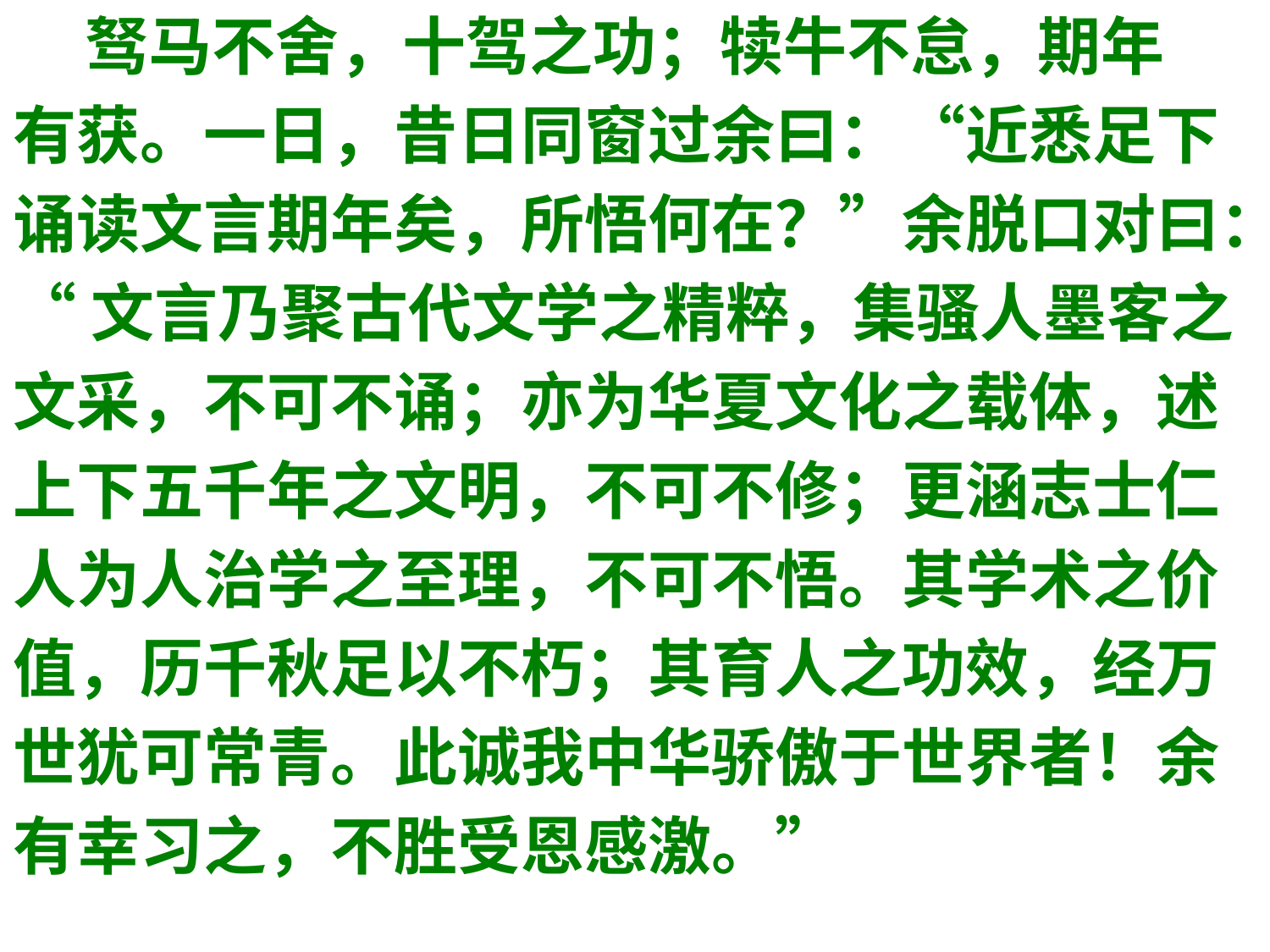

驽马不舍，十驾之功；犊牛不怠，期年
有获。一日，昔日同窗过余曰：“近悉足下
诵读文言期年矣，所悟何在？”余脱口对曰：
“文言乃聚古代文学之精粹，集骚人墨客之
文采，不可不诵；亦为华夏文化之载体，述
上下五千年之文明，不可不修；更涵志士仁
人为人治学之至理，不可不悟。其学术之价
值，历千秋足以不朽；其育人之功效，经万
世犹可常青。此诚我中华骄傲于世界者！余
有幸习之，不胜受恩感激。”